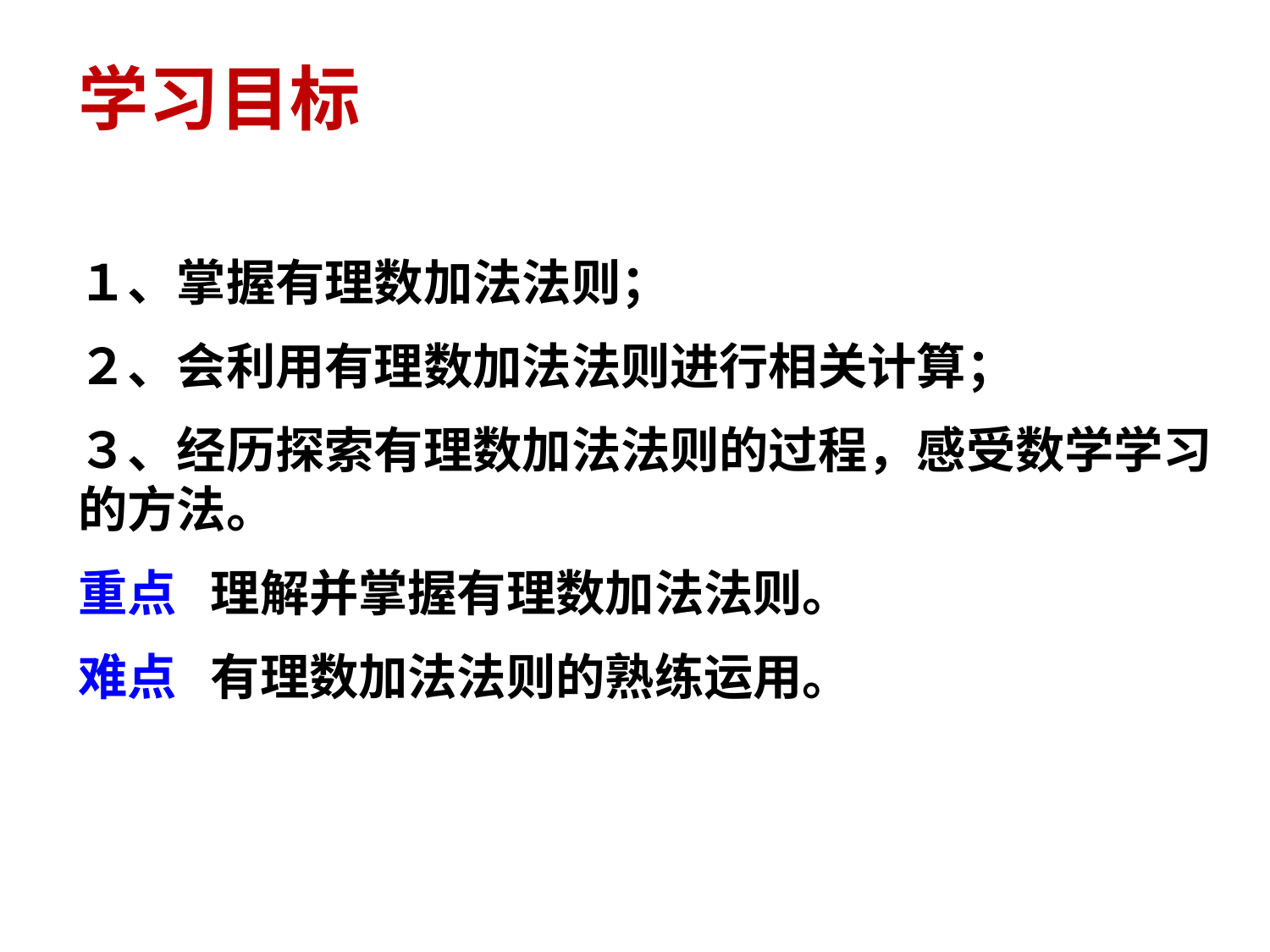

学习目标
１、掌握有理数加法法则；
２、会利用有理数加法法则进行相关计算；
３、经历探索有理数加法法则的过程，感受数学学习的方法。
重点   理解并掌握有理数加法法则。
难点   有理数加法法则的熟练运用。